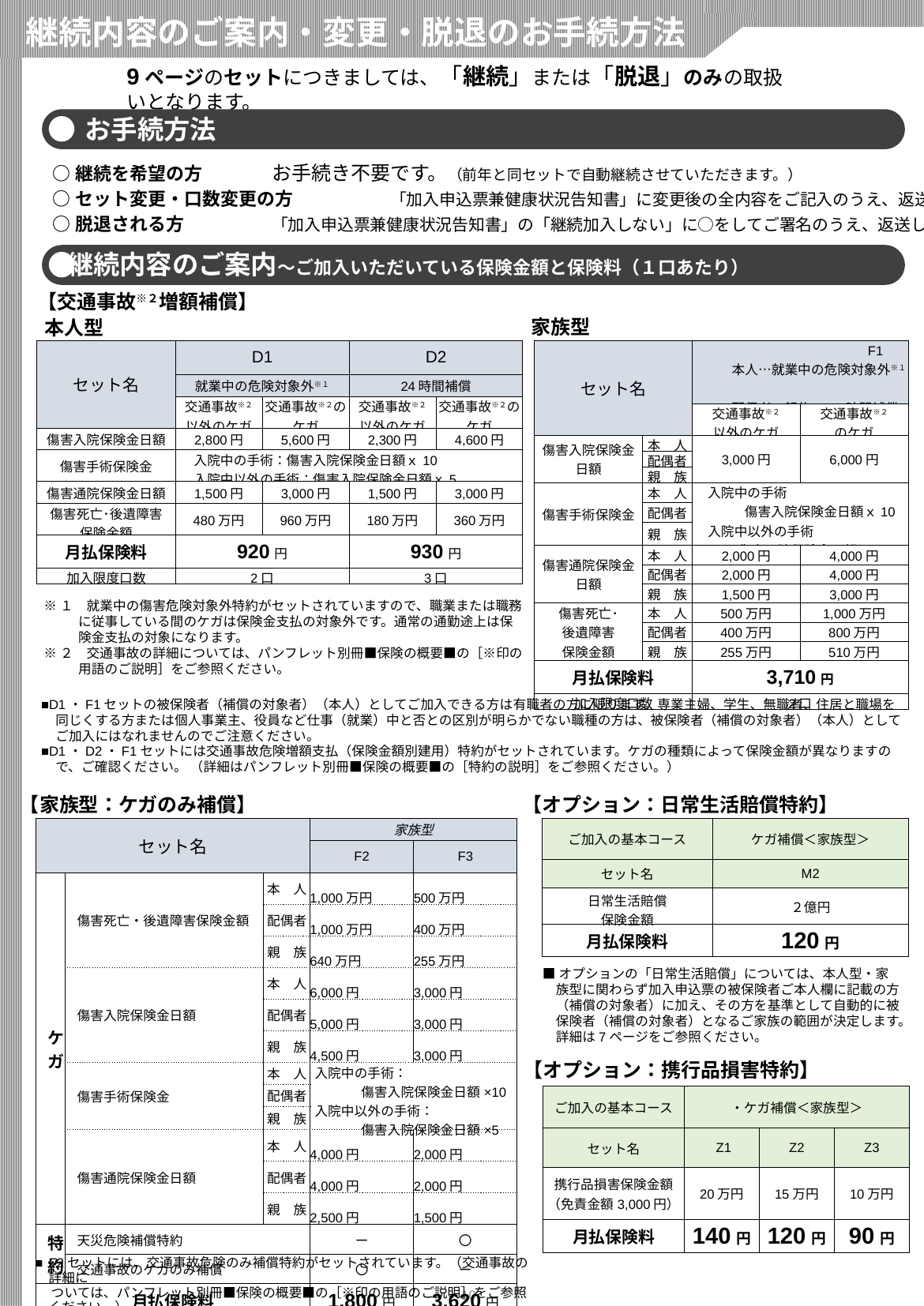

継続内容のご案内・変更・脱退のお手続方法

9ページのセットにつきましては、「継続」または「脱退」のみの取扱いとなります。
お手続方法

○継続を希望の方	お手続き不要です。（前年と同セットで自動継続させていただきます。）
○セット変更・口数変更の方	「加入申込票兼健康状況告知書」に変更後の全内容をご記入のうえ、返送してください。
○脱退される方	「加入申込票兼健康状況告知書」の「継続加入しない」に○をしてご署名のうえ、返送してください。
継続内容のご案内～ご加入いただいている保険金額と保険料（１口あたり）

【交通事故※２増額補償】
家族型
本人型
※１　就業中の傷害危険対象外特約がセットされていますので、職業または職務に従事している間のケガは保険金支払の対象外です。通常の通勤途上は保険金支払の対象になります。
※２　交通事故の詳細については、パンフレット別冊■保険の概要■の［※印の用語のご説明］をご参照ください。
■D1・F1セットの被保険者（補償の対象者）（本人）としてご加入できる方は有職者の方に限ります。専業主婦、学生、無職者、住居と職場を同じくする方または個人事業主、役員など仕事（就業）中と否との区別が明らかでない職種の方は、被保険者（補償の対象者）（本人）としてご加入にはなれませんのでご注意ください。
■D1・D2・F1セットには交通事故危険増額支払（保険金額別建用）特約がセットされています。ケガの種類によって保険金額が異なりますので、ご確認ください。 （詳細はパンフレット別冊■保険の概要■の［特約の説明］をご参照ください。）
| セット名 | D1 |  | D2 |  |
| --- | --- | --- | --- | --- |
|  | 就業中の危険対象外※１ |  | 24時間補償 |  |
|  | 交通事故※２ 以外のケガ | 交通事故※２のケガ | 交通事故※２ 以外のケガ | 交通事故※２のケガ |
| 傷害入院保険金日額 | 2,800円 | 5,600円 | 2,300円 | 4,600円 |
| 傷害手術保険金 | 入院中の手術：傷害入院保険金日額ｘ10 入院中以外の手術：傷害入院保険金日額ｘ5 |  |  |  |
| 傷害通院保険金日額 | 1,500円 | 3,000円 | 1,500円 | 3,000円 |
| 傷害死亡･後遺障害 保険金額 | 480万円 | 960万円 | 180万円 | 360万円 |
| 月払保険料 | 920円 |  | 930円 |  |
| 加入限度口数 | 2口 |  | 3口 |  |
| セット名 |  | F1 　　　本人…就業中の危険対象外※１ 　　　配偶者・親族…24時間補償 |  |
| --- | --- | --- | --- |
|  |  | 交通事故※２ 以外のケガ | 交通事故※２ のケガ |
| 傷害入院保険金 日額 | 本　人 | 3,000円 | 6,000円 |
|  | 配偶者 |  |  |
|  | 親　族 |  |  |
| 傷害手術保険金 | 本　人 | 入院中の手術　 　　　傷害入院保険金日額ｘ10 入院中以外の手術 傷害入院保険金日額ｘ５ |  |
|  | 配偶者 |  |  |
|  | 親　族 |  |  |
| 傷害通院保険金 日額 | 本　人 | 2,000円 | 4,000円 |
|  | 配偶者 | 2,000円 | 4,000円 |
|  | 親　族 | 1,500円 | 3,000円 |
| 傷害死亡･ 後遺障害 保険金額 | 本　人 | 500万円 | 1,000万円 |
|  | 配偶者 | 400万円 | 800万円 |
|  | 親　族 | 255万円 | 510万円 |
| 月払保険料 |  | 3,710円 |  |
| 加入限度口数 |  | 2口 |  |
【家族型：ケガのみ補償】
【オプション：日常生活賠償特約】
■オプションの「日常生活賠償」については、本人型・家族型に関わらず加入申込票の被保険者ご本人欄に記載の方（補償の対象者）に加え、その方を基準として自動的に被保険者（補償の対象者）となるご家族の範囲が決定します。詳細は7ページをご参照ください。
【オプション：携行品損害特約】
| セット名 |  |  | 家族型 |  |
| --- | --- | --- | --- | --- |
|  |  |  | F2 | F3 |
| ケガ | 傷害死亡・後遺障害保険金額 | 本　人 | 1,000万円 | 500万円 |
|  |  | 配偶者 | 1,000万円 | 400万円 |
|  |  | 親　族 | 640万円 | 255万円 |
|  | 傷害入院保険金日額 | 本　人 | 6,000円 | 3,000円 |
|  |  | 配偶者 | 5,000円 | 3,000円 |
|  |  | 親　族 | 4,500円 | 3,000円 |
|  | 傷害手術保険金 | 本　人 | 入院中の手術： 傷害入院保険金日額×10 入院中以外の手術： 傷害入院保険金日額×5 |  |
|  |  | 配偶者 |  |  |
|  |  | 親　族 |  |  |
|  | 傷害通院保険金日額 | 本　人 | 4,000円 | 2,000円 |
|  |  | 配偶者 | 4,000円 | 2,000円 |
|  |  | 親　族 | 2,500円 | 1,500円 |
| 特約 | 天災危険補償特約 |  | ー | 〇 |
|  | 交通事故のケガのみ補償 |  | 〇 | ー |
| 月払保険料 |  |  | 1,800円 | 3,620円 |
| 加入限度口数 |  |  | 1口 | 5口 |
| ご加入の基本コース | ケガ補償＜家族型＞ |
| --- | --- |
| セット名 | M2 |
| 日常生活賠償 保険金額 | ２億円 |
| 月払保険料 | 120円 |
| ご加入の基本コース | ・ケガ補償＜家族型＞ |  |  |
| --- | --- | --- | --- |
| セット名 | Z1 | Z2 | Z3 |
| 携行品損害保険金額 （免責金額3,000円） | 20万円 | 15万円 | 10万円 |
| 月払保険料 | 140円 | 120円 | 90円 |
■	F2セットには、交通事故危険のみ補償特約がセットされています。（交通事故の詳細に
　 ついては、パンフレット別冊■保険の概要■の［※印の用語のご説明］をご参照ください。）
10